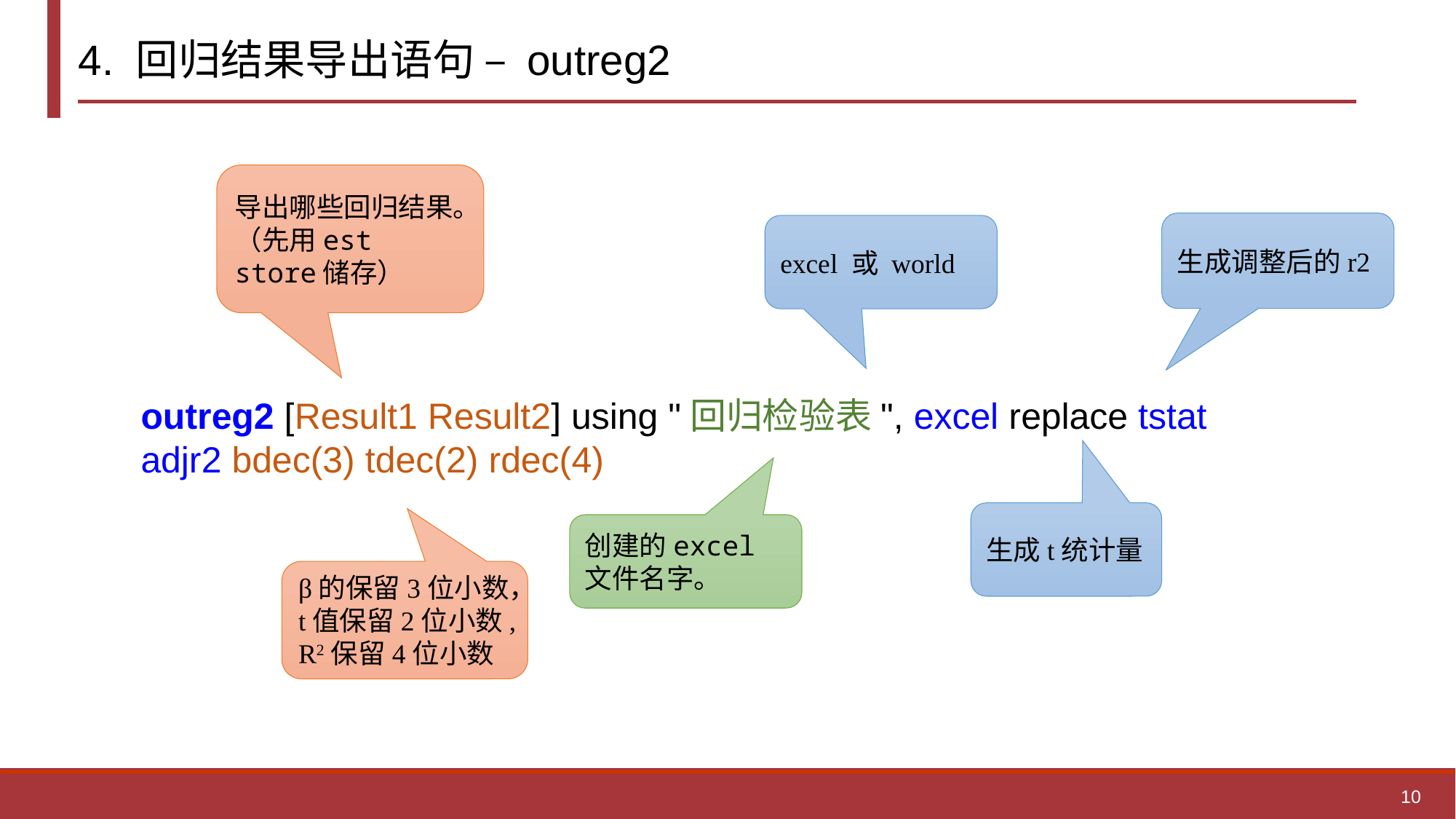

# 4. 回归结果导出语句 – outreg2
导出哪些回归结果。
（先用est store储存）
生成调整后的r2
excel 或 world
outreg2 [Result1 Result2] using "回归检验表", excel replace tstat adjr2 bdec(3) tdec(2) rdec(4)
生成t统计量
创建的excel文件名字。
β的保留3位小数，t值保留2位小数,
R2保留4位小数
10